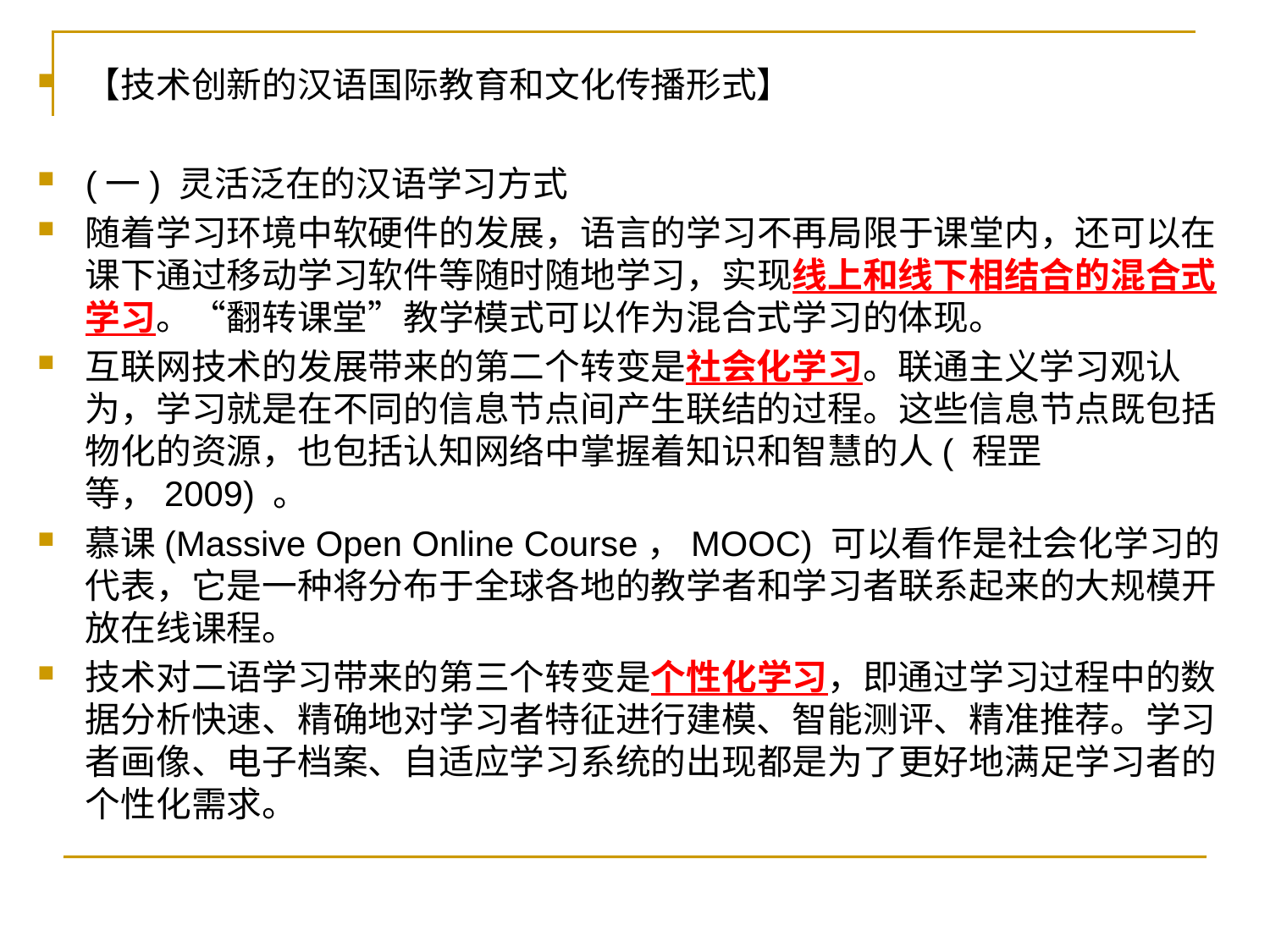

【技术创新的汉语国际教育和文化传播形式】

(一) 灵活泛在的汉语学习方式
随着学习环境中软硬件的发展，语言的学习不再局限于课堂内，还可以在课下通过移动学习软件等随时随地学习，实现线上和线下相结合的混合式学习。“翻转课堂”教学模式可以作为混合式学习的体现。
互联网技术的发展带来的第二个转变是社会化学习。联通主义学习观认为，学习就是在不同的信息节点间产生联结的过程。这些信息节点既包括物化的资源，也包括认知网络中掌握着知识和智慧的人( 程罡等，2009) 。
慕课(Massive Open Online Course，MOOC) 可以看作是社会化学习的代表，它是一种将分布于全球各地的教学者和学习者联系起来的大规模开放在线课程。
技术对二语学习带来的第三个转变是个性化学习，即通过学习过程中的数据分析快速、精确地对学习者特征进行建模、智能测评、精准推荐。学习者画像、电子档案、自适应学习系统的出现都是为了更好地满足学习者的个性化需求。